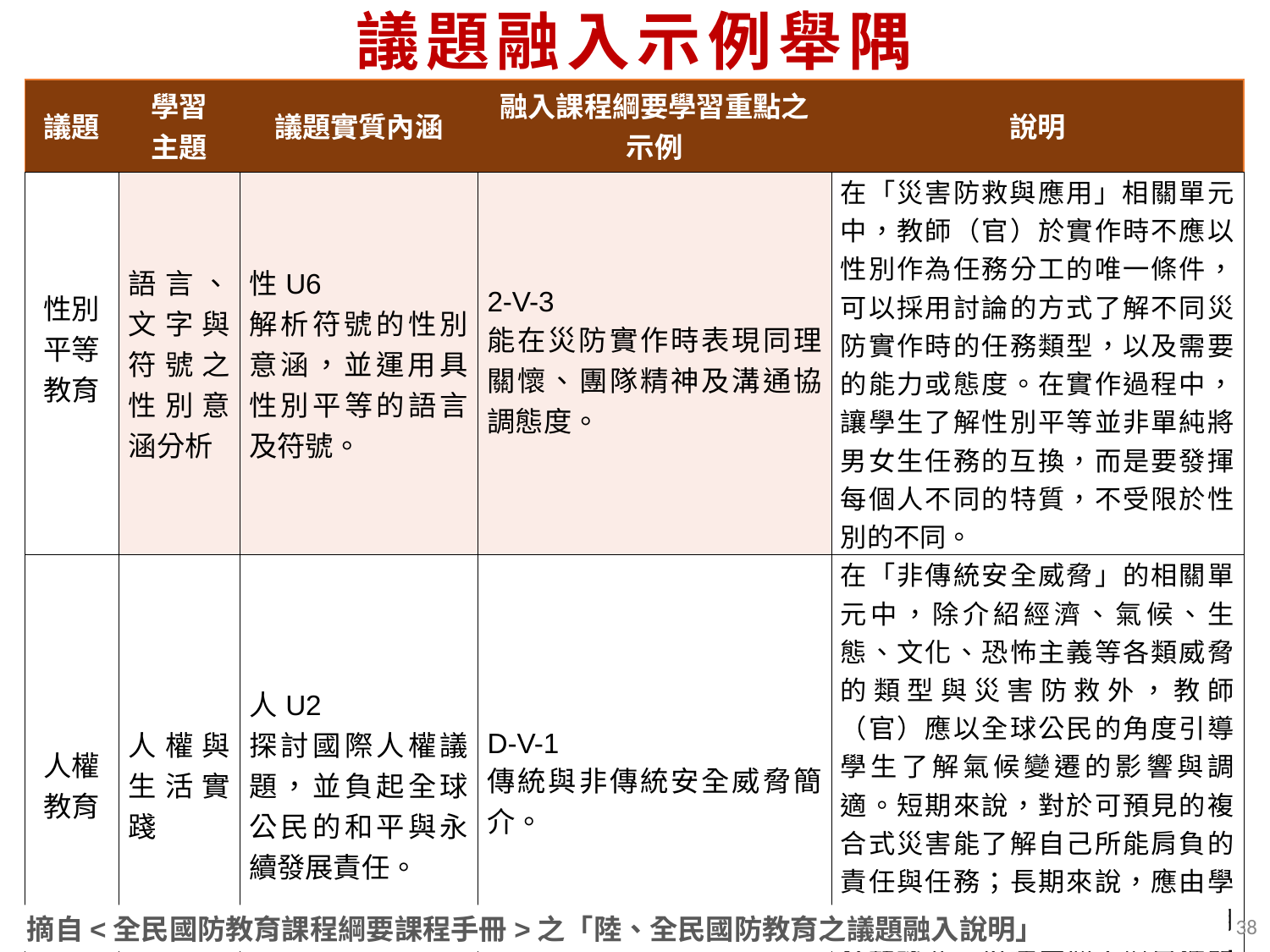

# 議題融入示例舉隅
| 議題 | 學習 主題 | 議題實質內涵 | 融入課程綱要學習重點之示例 | 說明 |
| --- | --- | --- | --- | --- |
| 性別平等教育 | 語言、文字與符號之性別意涵分析 | 性U6 解析符號的性別意涵，並運用具性別平等的語言及符號。 | 2-V-3 能在災防實作時表現同理關懷、團隊精神及溝通協調態度。 | 在「災害防救與應用」相關單元中，教師（官）於實作時不應以性別作為任務分工的唯一條件，可以採用討論的方式了解不同災防實作時的任務類型，以及需要的能力或態度。在實作過程中，讓學生了解性別平等並非單純將男女生任務的互換，而是要發揮每個人不同的特質，不受限於性別的不同。 |
| 人權教育 | 人權與生活實踐 | 人U2 探討國際人權議題，並負起全球公民的和平與永續發展責任。 | D-V-1 傳統與非傳統安全威脅簡介。 | 在「非傳統安全威脅」的相關單元中，除介紹經濟、氣候、生態、文化、恐怖主義等各類威脅的類型與災害防救外，教師（官）應以全球公民的角度引導學生了解氣候變遷的影響與調適。短期來說，對於可預見的複合式災害能了解自己所能肩負的責任與任務；長期來說，應由學生自身作起，合理地開發與善用各類資源，以達成個人與自然的永續發展。 |
38
摘自<全民國防教育課程綱要課程手冊>之「陸、全民國防教育之議題融入說明」